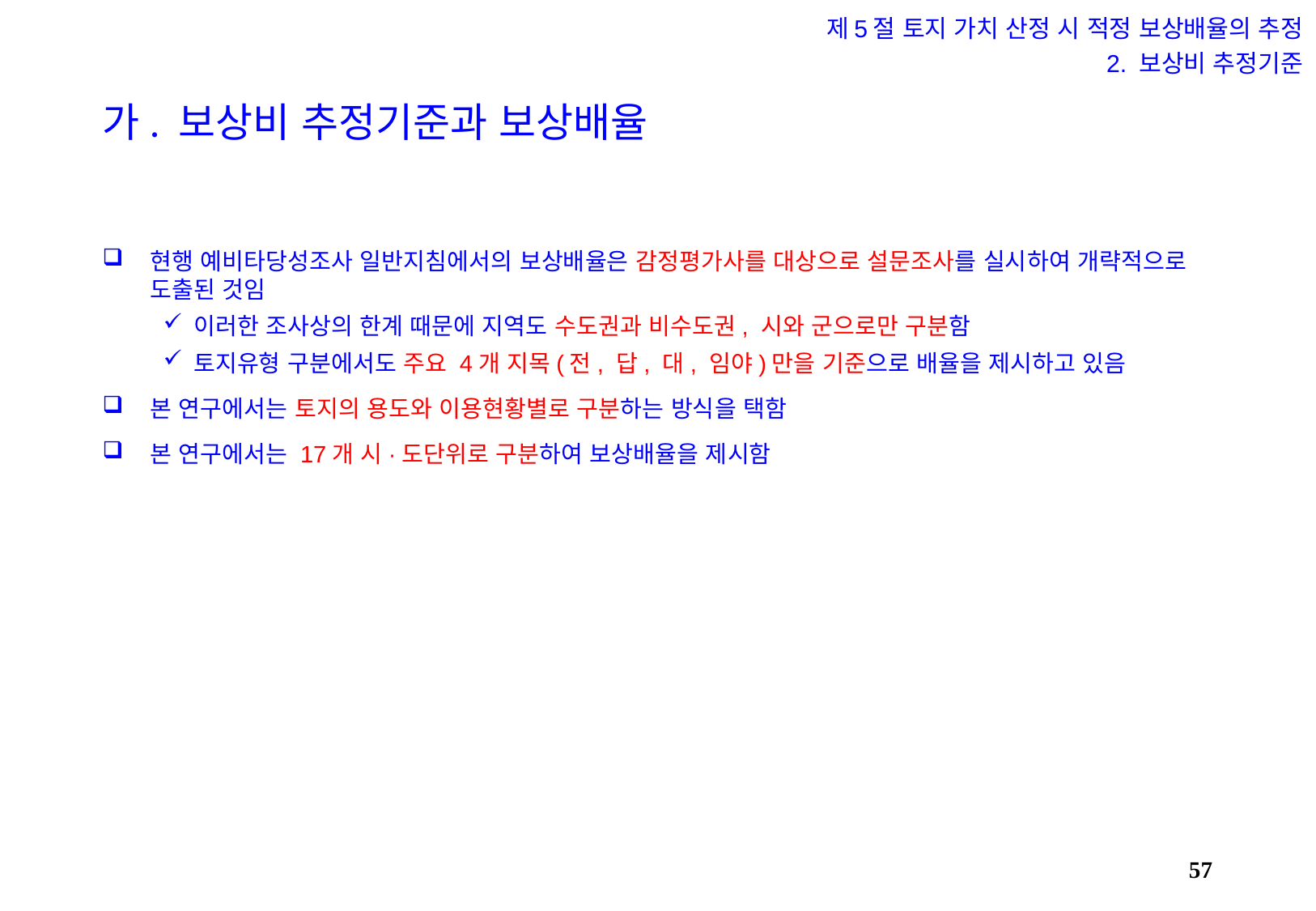

제5절 토지 가치 산정 시 적정 보상배율의 추정
2. 보상비 추정기준
# 가. 보상비 추정기준과 보상배율
현행 예비타당성조사 일반지침에서의 보상배율은 감정평가사를 대상으로 설문조사를 실시하여 개략적으로 도출된 것임
이러한 조사상의 한계 때문에 지역도 수도권과 비수도권, 시와 군으로만 구분함
토지유형 구분에서도 주요 4개 지목(전, 답, 대, 임야)만을 기준으로 배율을 제시하고 있음
본 연구에서는 토지의 용도와 이용현황별로 구분하는 방식을 택함
본 연구에서는 17개 시·도단위로 구분하여 보상배율을 제시함
57